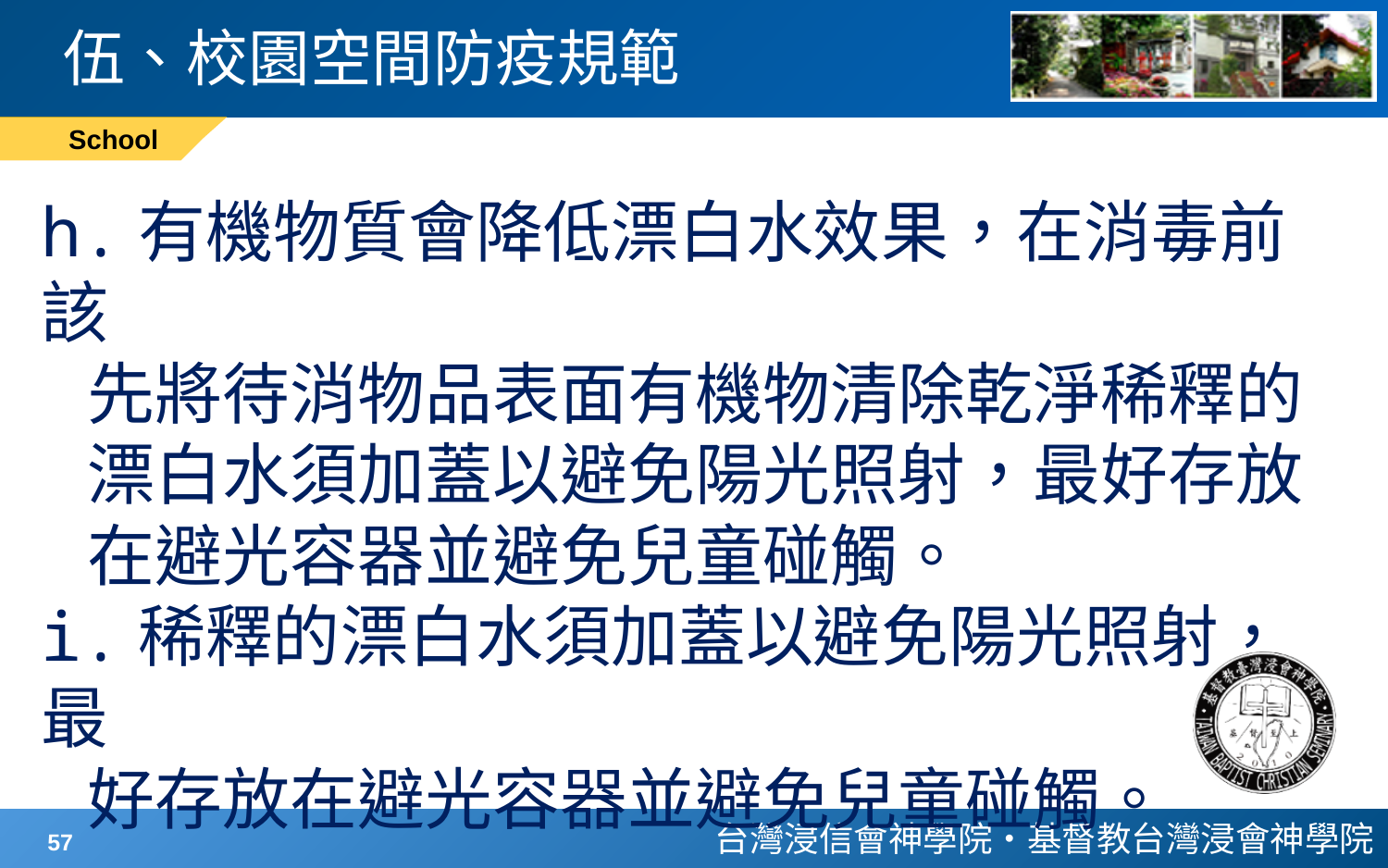

# 伍、校園空間防疫規範
School

h.有機物質會降低漂白水效果，在消毒前該
  先將待消物品表面有機物清除乾淨稀釋的
  漂白水須加蓋以避免陽光照射，最好存放
  在避光容器並避免兒童碰觸。
i.稀釋的漂白水須加蓋以避免陽光照射，最
  好存放在避光容器並避免兒童碰觸。